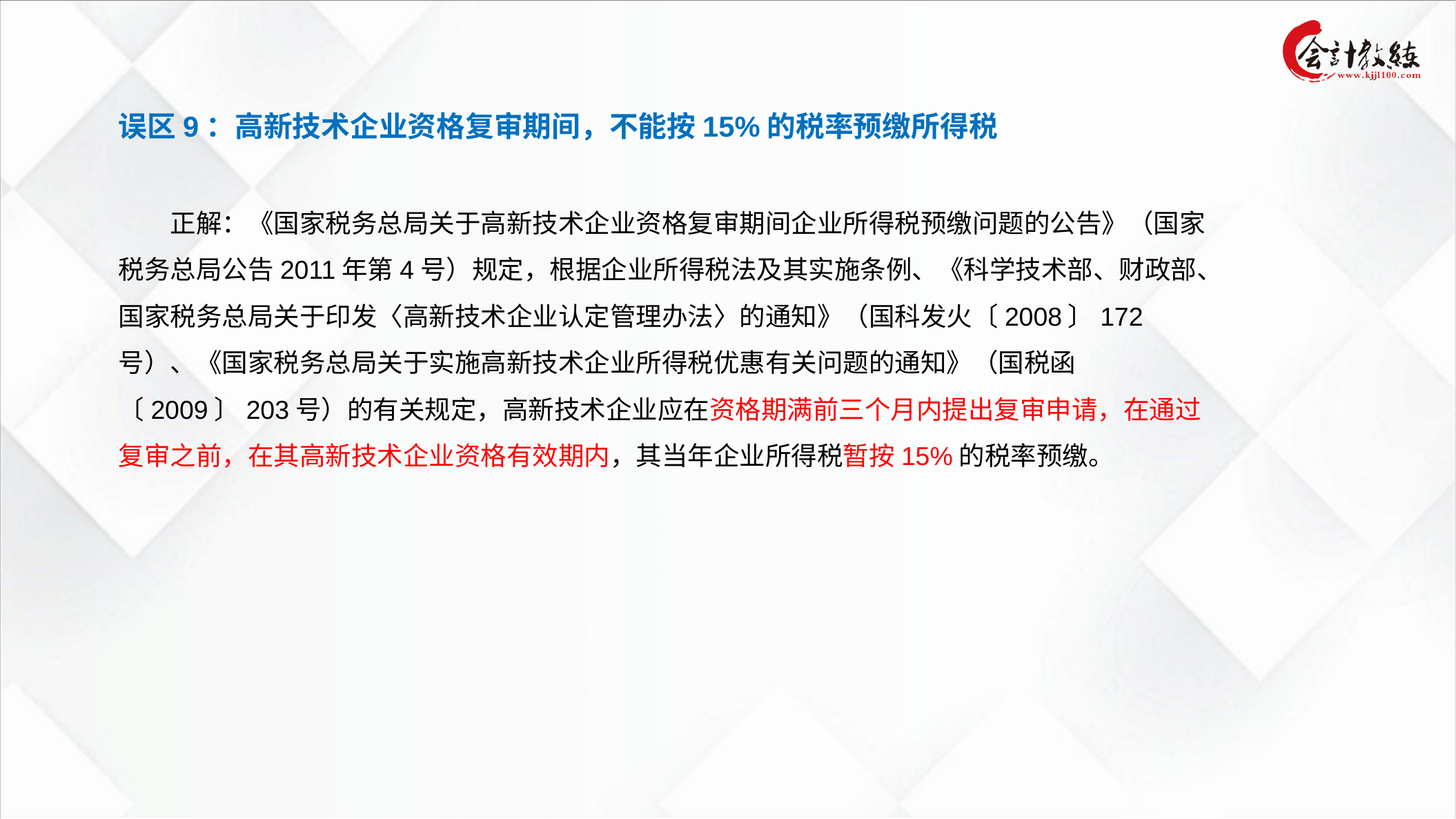

误区9：高新技术企业资格复审期间，不能按15%的税率预缴所得税
正解：《国家税务总局关于高新技术企业资格复审期间企业所得税预缴问题的公告》（国家税务总局公告2011年第4号）规定，根据企业所得税法及其实施条例、《科学技术部、财政部、国家税务总局关于印发〈高新技术企业认定管理办法〉的通知》（国科发火〔2008〕172号）、《国家税务总局关于实施高新技术企业所得税优惠有关问题的通知》（国税函〔2009〕203号）的有关规定，高新技术企业应在资格期满前三个月内提出复审申请，在通过复审之前，在其高新技术企业资格有效期内，其当年企业所得税暂按15%的税率预缴。